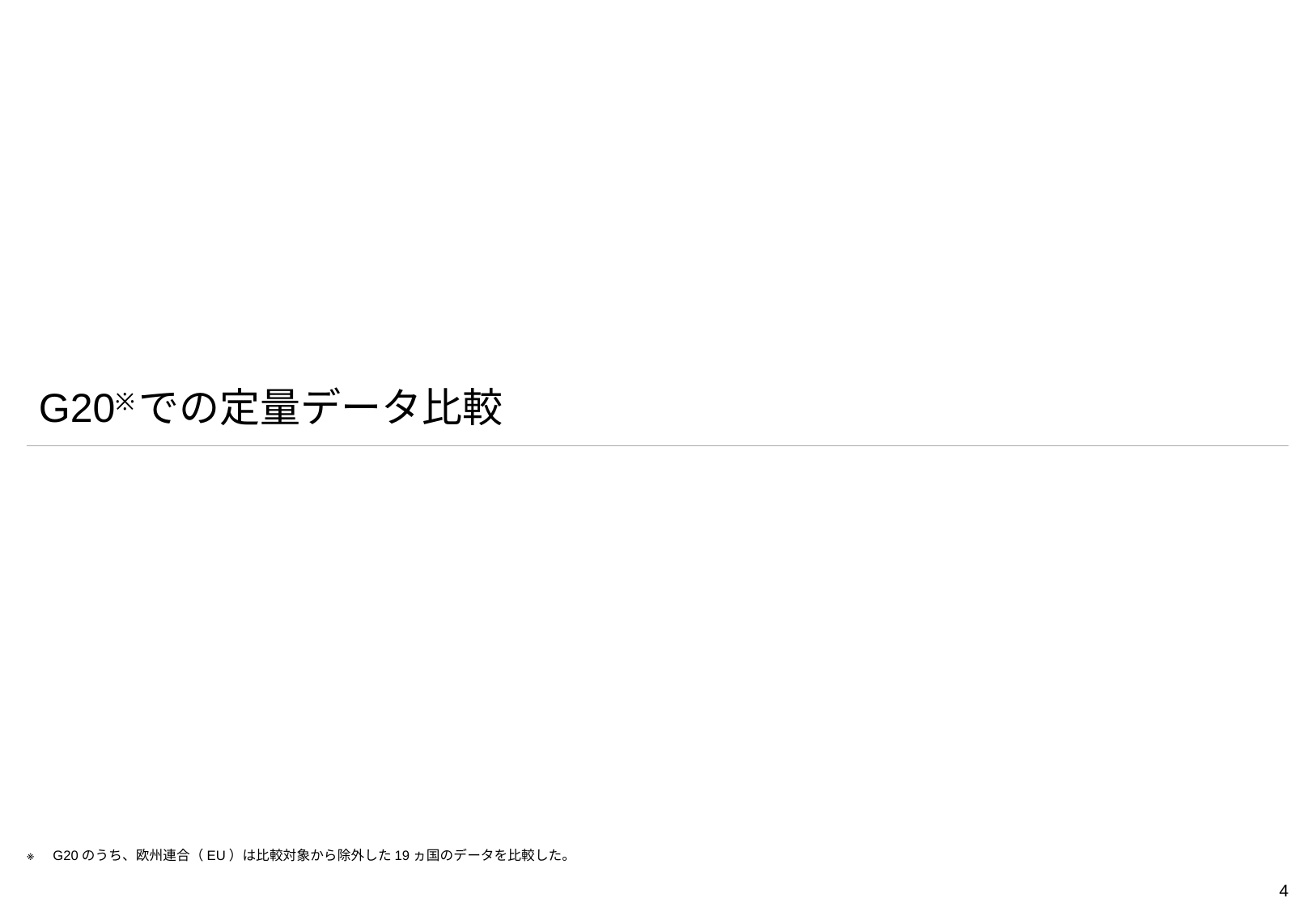

# G20※での定量データ比較
※	G20のうち、欧州連合（EU）は比較対象から除外した19ヵ国のデータを比較した。